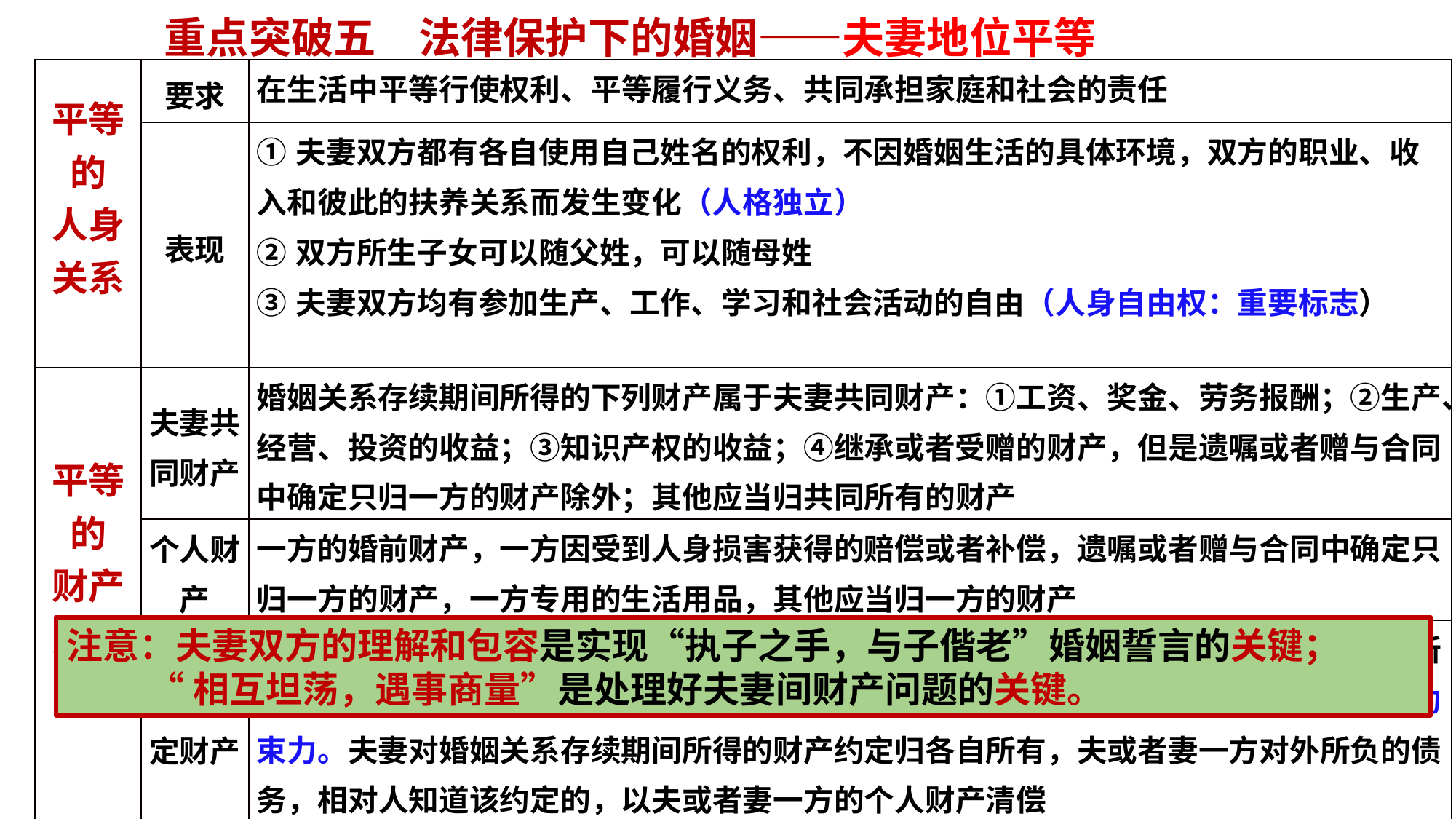

重点突破五　法律保护下的婚姻——夫妻地位平等
| 平等的 人身关系 | 要求 | 在生活中平等行使权利、平等履行义务、共同承担家庭和社会的责任 |
| --- | --- | --- |
|  | 表现 | ①夫妻双方都有各自使用自己姓名的权利，不因婚姻生活的具体环境，双方的职业、收入和彼此的扶养关系而发生变化（人格独立） ②双方所生子女可以随父姓，可以随母姓 ③夫妻双方均有参加生产、工作、学习和社会活动的自由（人身自由权：重要标志） |
| 平等的 财产关系 | 夫妻共同财产 | 婚姻关系存续期间所得的下列财产属于夫妻共同财产：①工资、奖金、劳务报酬；②生产、经营、投资的收益；③知识产权的收益；④继承或者受赠的财产，但是遗嘱或者赠与合同中确定只归一方的财产除外；其他应当归共同所有的财产 |
|  | 个人财产 | 一方的婚前财产，一方因受到人身损害获得的赔偿或者补偿，遗嘱或者赠与合同中确定只归一方的财产，一方专用的生活用品，其他应当归一方的财产 |
|  | 夫妻约定财产 | 夫妻可以在平等自愿的基础上，约定婚姻关系存续期间所得的财产以及婚前财产归各自所有、共同所有或者部分各自所有、部分共同所有。约定应当采用书面形式，对双方具有约束力。夫妻对婚姻关系存续期间所得的财产约定归各自所有，夫或者妻一方对外所负的债务，相对人知道该约定的，以夫或者妻一方的个人财产清偿 |
注意：夫妻双方的理解和包容是实现“执子之手，与子偕老”婚姻誓言的关键；
          “相互坦荡，遇事商量”是处理好夫妻间财产问题的关键。